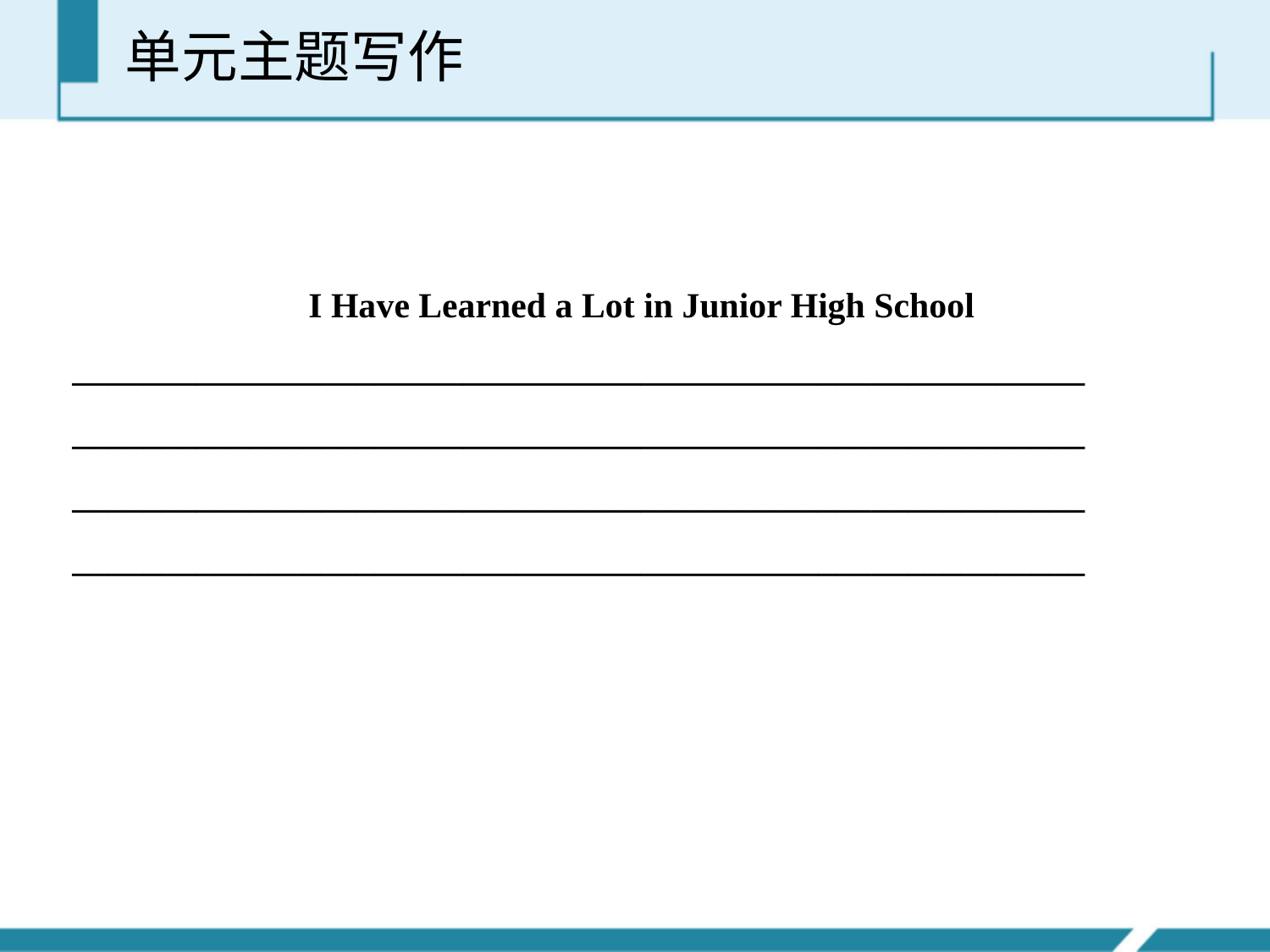

单元主题写作
I Have Learned a Lot in Junior High School
_________________________________________________________
_________________________________________________________
_________________________________________________________
_________________________________________________________